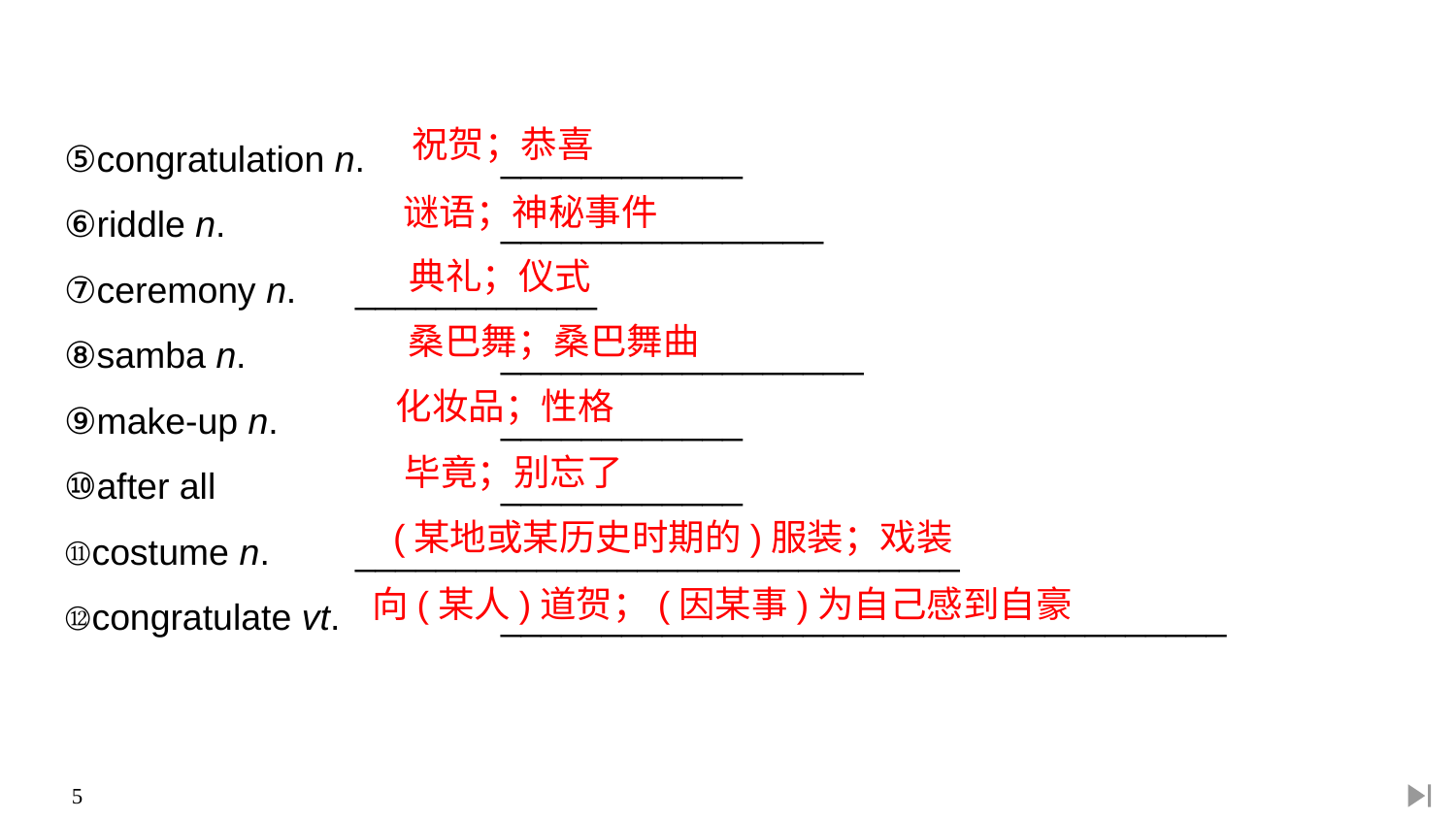

⑤congratulation n.  	____________
⑥riddle n.  		________________
⑦ceremony n.  	____________
⑧samba n.  		__________________
⑨make-up n. 	 	____________
⑩after all    		____________
⑪costume n.  	______________________________
⑫congratulate vt.  	____________________________________
祝贺；恭喜
谜语；神秘事件
典礼；仪式
桑巴舞；桑巴舞曲
化妆品；性格
毕竟；别忘了
(某地或某历史时期的)服装；戏装
向(某人)道贺；(因某事)为自己感到自豪